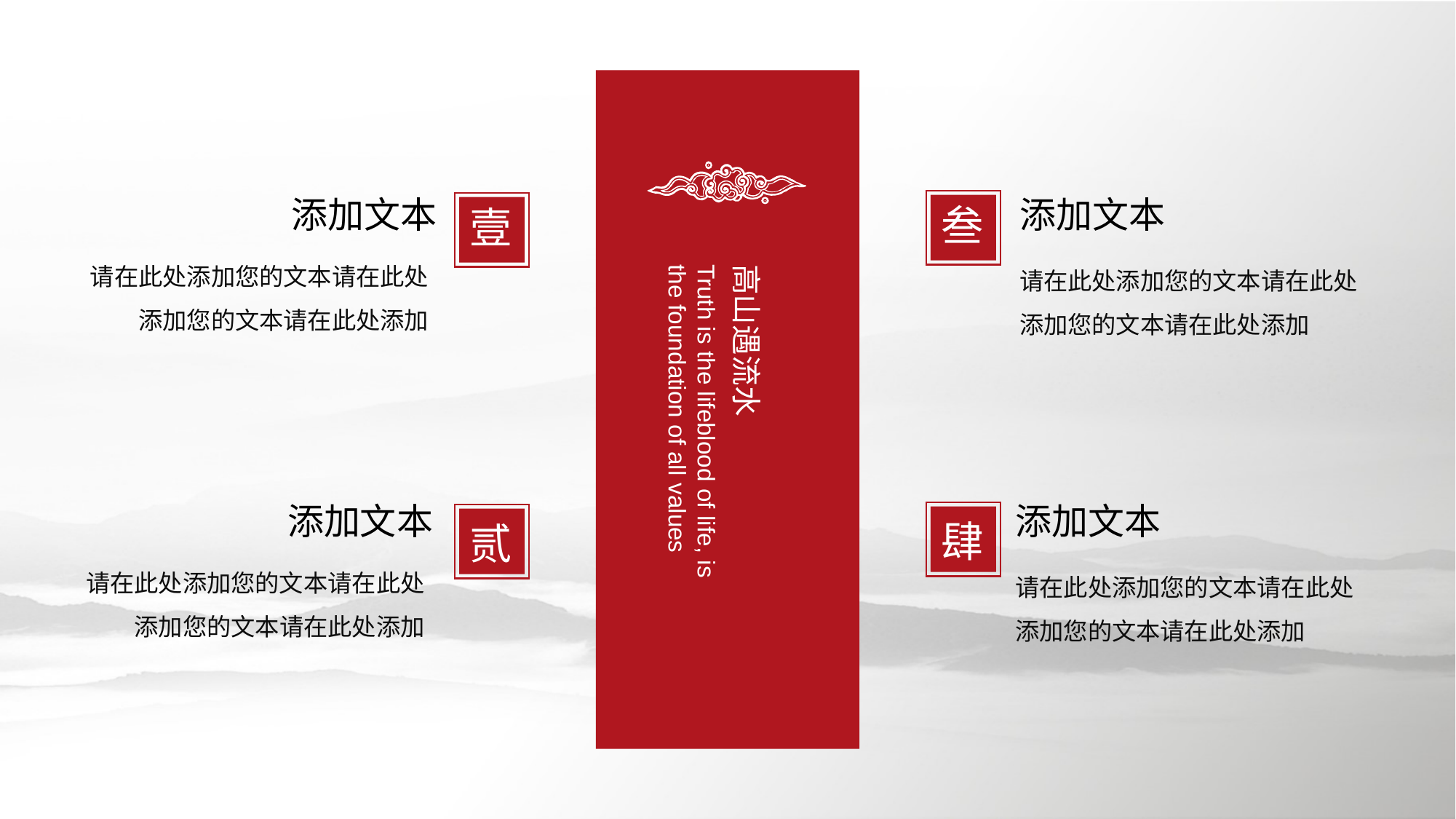

添加文本
添加文本

叁
壹
请在此处添加您的文本请在此处添加您的文本请在此处添加
请在此处添加您的文本请在此处添加您的文本请在此处添加
Truth is the lifeblood of life, is the foundation of all values
高山遇流水
添加文本
添加文本

肆
贰
请在此处添加您的文本请在此处添加您的文本请在此处添加
请在此处添加您的文本请在此处添加您的文本请在此处添加